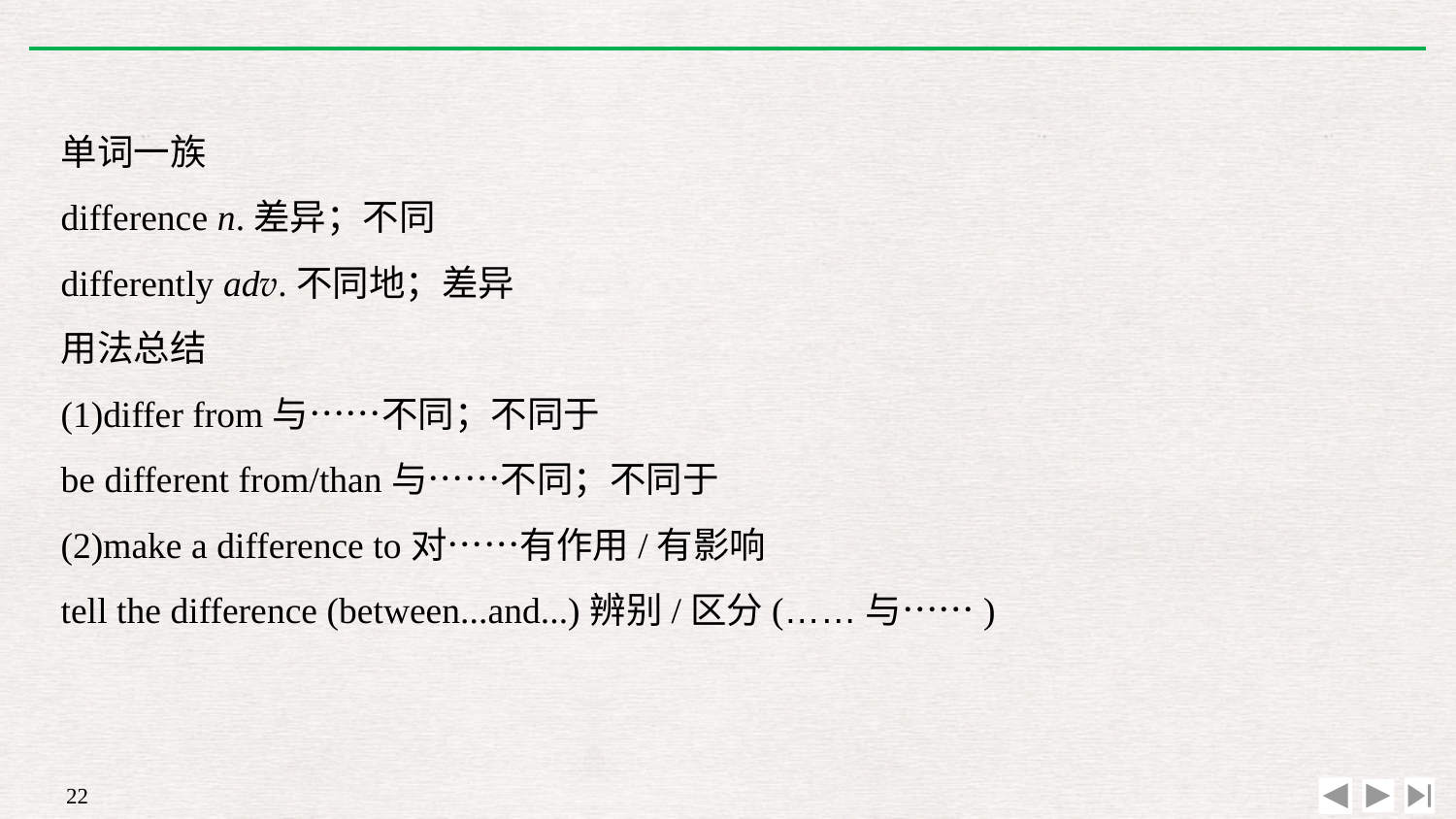

单词一族
difference n.差异；不同
differently adv.不同地；差异
用法总结
(1)differ from与……不同；不同于
be different from/than与……不同；不同于
(2)make a difference to对……有作用/有影响
tell the difference (between...and...)辨别/区分(……与……)